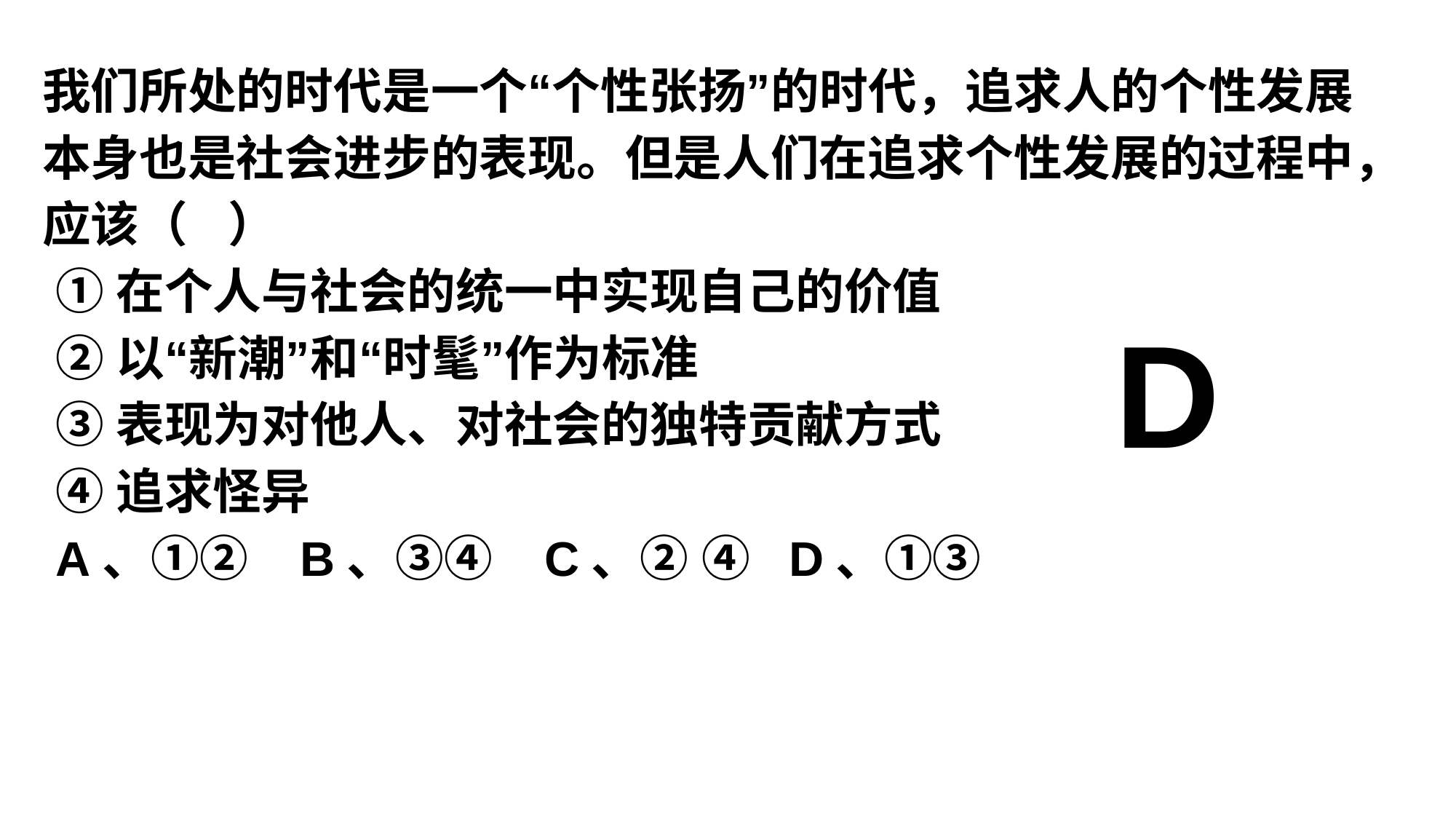

5
我们所处的时代是一个“个性张扬”的时代，追求人的个性发展本身也是社会进步的表现。但是人们在追求个性发展的过程中，应该（   ）
 ①在个人与社会的统一中实现自己的价值
 ②以“新潮”和“时髦”作为标准
 ③表现为对他人、对社会的独特贡献方式
 ④追求怪异
 A、①②   B、③④   C、② ④  D、①③
D